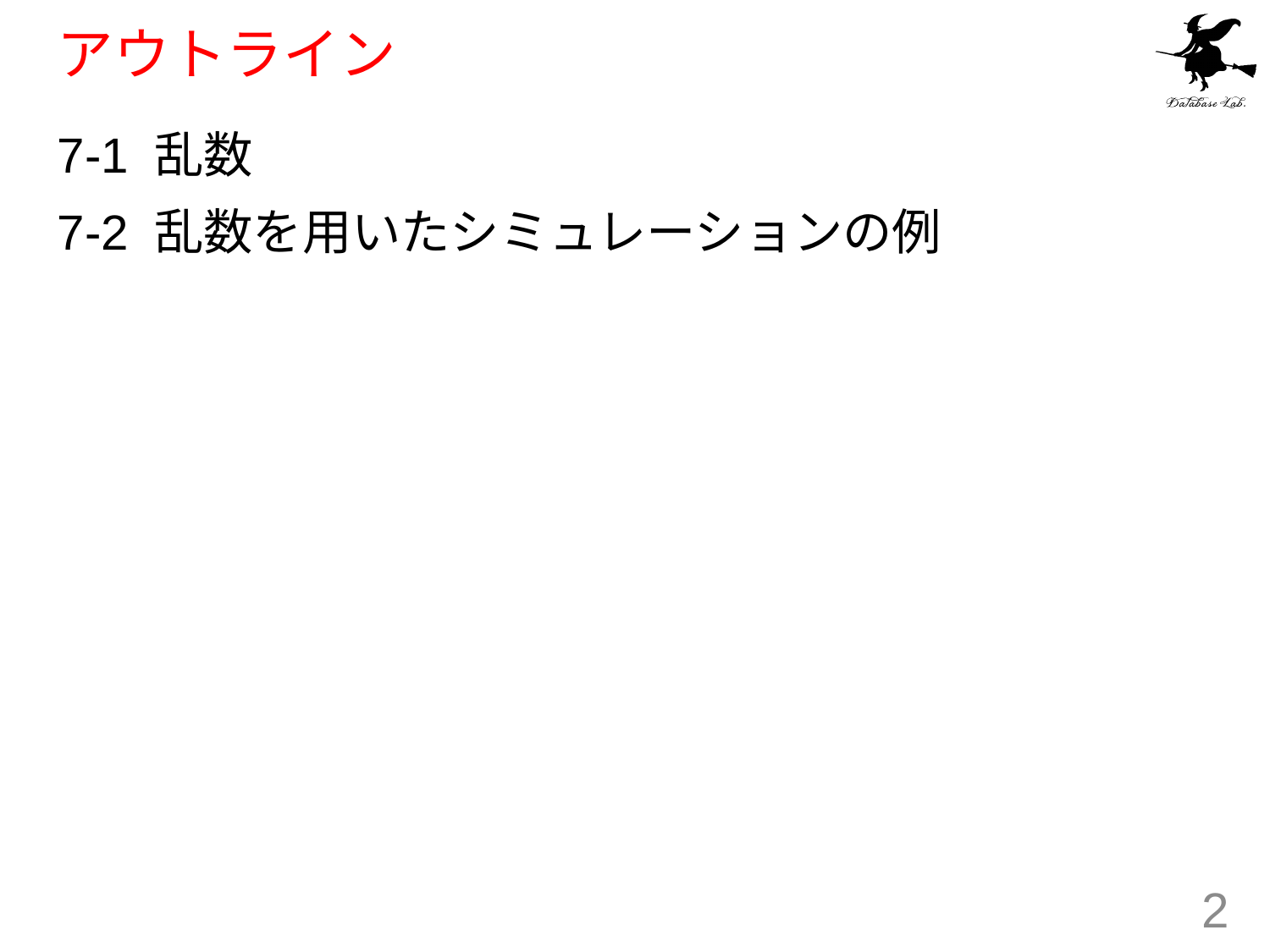

# アウトライン
7-1 乱数
7-2 乱数を用いたシミュレーションの例

2